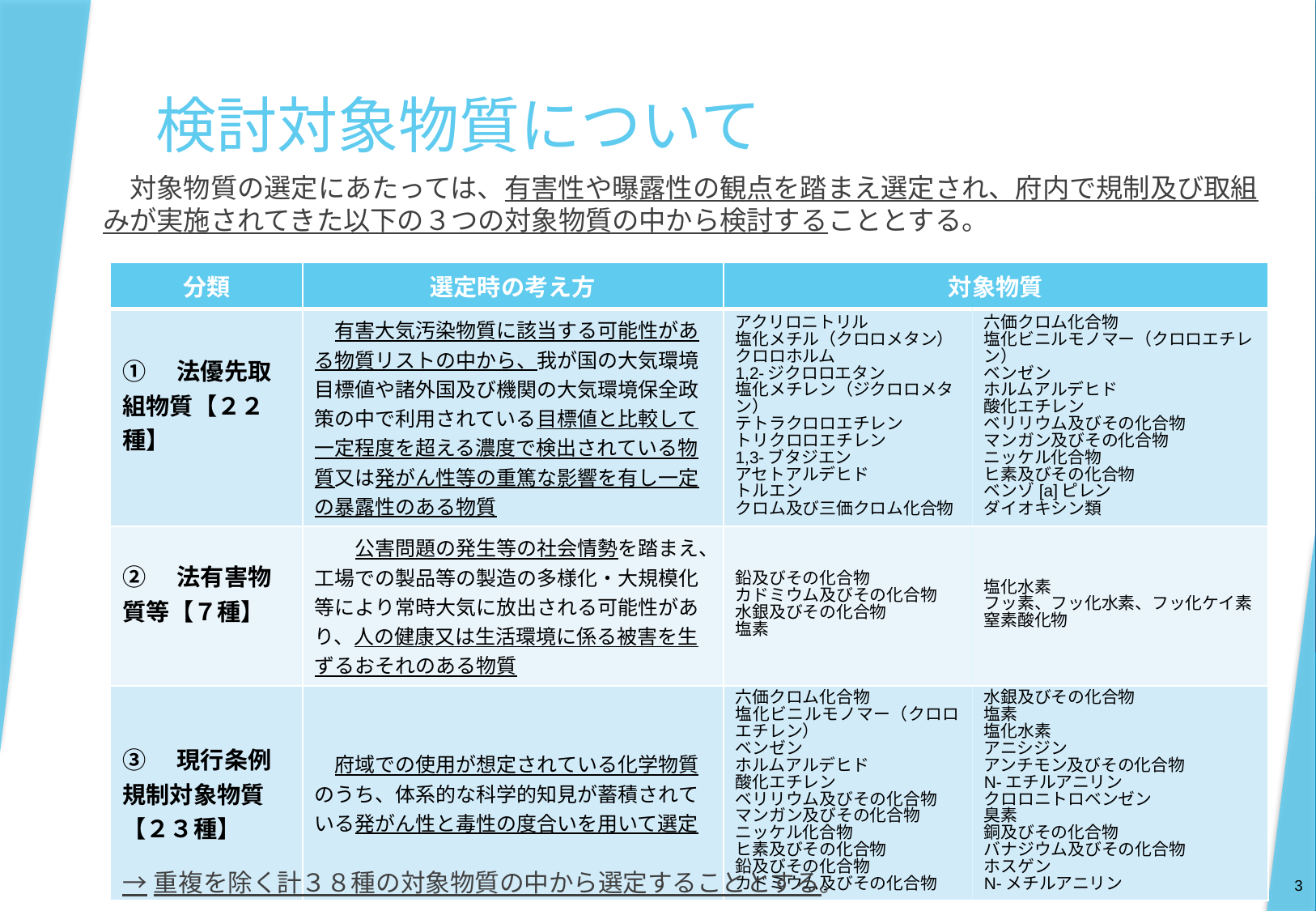

# 検討対象物質について
　対象物質の選定にあたっては、有害性や曝露性の観点を踏まえ選定され、府内で規制及び取組みが実施されてきた以下の３つの対象物質の中から検討することとする。
| 分類 | 選定時の考え方 | 対象物質 |  |
| --- | --- | --- | --- |
| ①　法優先取組物質【２２種】 | 有害大気汚染物質に該当する可能性がある物質リストの中から、我が国の大気環境目標値や諸外国及び機関の大気環境保全政策の中で利用されている目標値と比較して一定程度を超える濃度で検出されている物質又は発がん性等の重篤な影響を有し一定の暴露性のある物質 | アクリロニトリル 塩化メチル（クロロメタン） クロロホルム 1,2-ジクロロエタン 塩化メチレン（ジクロロメタン） テトラクロロエチレン トリクロロエチレン 1,3-ブタジエン アセトアルデヒド トルエン クロム及び三価クロム化合物 | 六価クロム化合物 塩化ビニルモノマー（クロロエチレン） ベンゼン ホルムアルデヒド 酸化エチレン ベリリウム及びその化合物 マンガン及びその化合物 ニッケル化合物 ヒ素及びその化合物 ベンゾ[a]ピレン ダイオキシン類 |
| ②　法有害物質等【７種】 | 公害問題の発生等の社会情勢を踏まえ、工場での製品等の製造の多様化・大規模化等により常時大気に放出される可能性があり、人の健康又は生活環境に係る被害を生ずるおそれのある物質 | 鉛及びその化合物 カドミウム及びその化合物 水銀及びその化合物 塩素 | 塩化水素 フッ素、フッ化水素、フッ化ケイ素 窒素酸化物 |
| ③　現行条例規制対象物質【２３種】 | 府域での使用が想定されている化学物質のうち、体系的な科学的知見が蓄積されている発がん性と毒性の度合いを用いて選定 | 六価クロム化合物 塩化ビニルモノマー（クロロエチレン） ベンゼン ホルムアルデヒド 酸化エチレン ベリリウム及びその化合物 マンガン及びその化合物 ニッケル化合物 ヒ素及びその化合物 鉛及びその化合物 カドミウム及びその化合物 | 水銀及びその化合物 塩素 塩化水素 アニシジン アンチモン及びその化合物 N-エチルアニリン クロロニトロベンゼン 臭素 銅及びその化合物 バナジウム及びその化合物 ホスゲン N-メチルアニリン |

→重複を除く計３８種の対象物質の中から選定することとする。
3